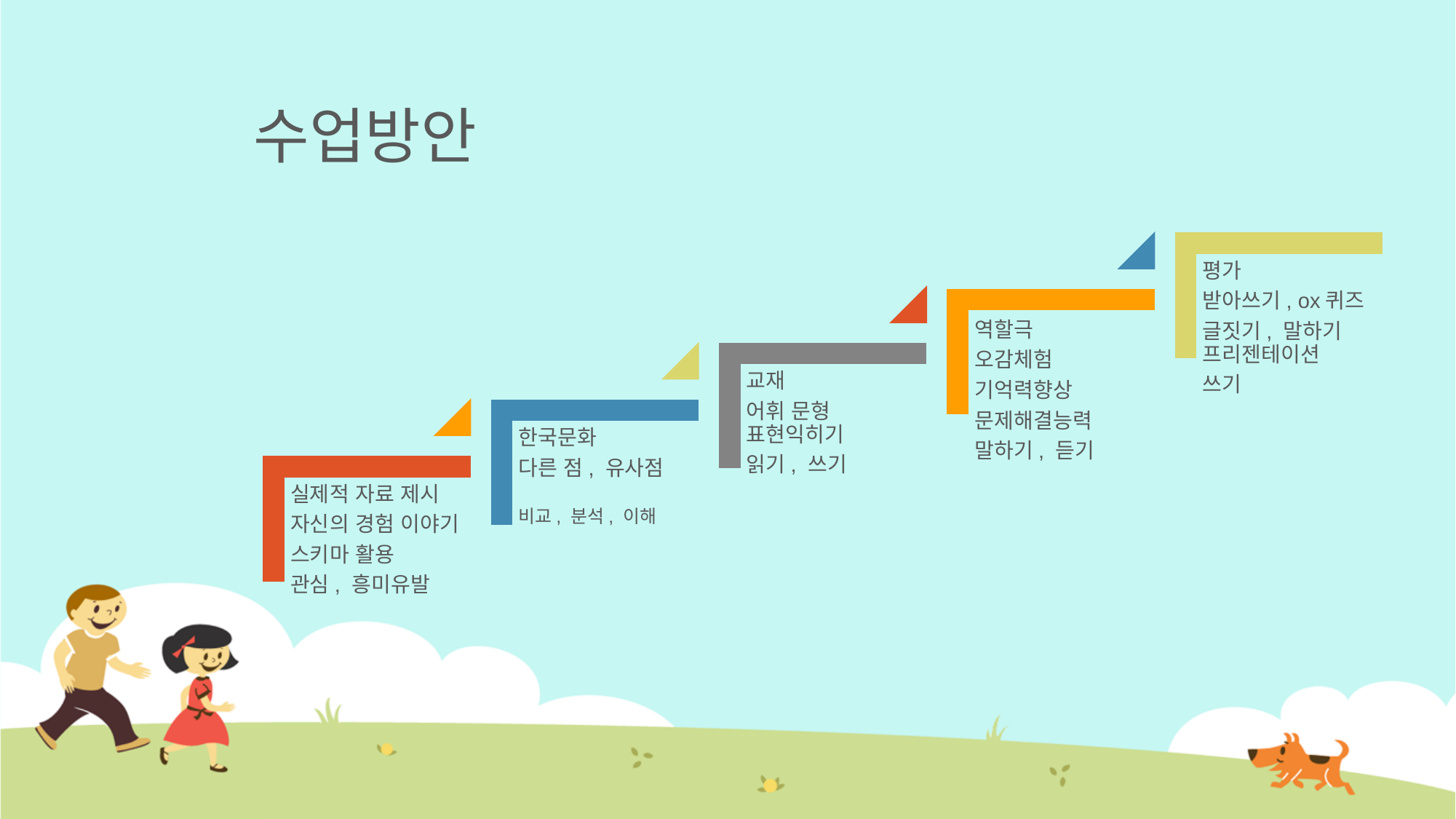

# 수업방안
실제적 자료 제시
자신의 경험 이야기
스키마 활용
관심, 흥미유발
한국문화
다른 점, 유사점
비교, 분석, 이해

교재
어휘 문형 표현익히기
읽기, 쓰기

역할극
오감체험
기억력향상
문제해결능력
말하기, 듣기
평가
받아쓰기, ox퀴즈
글짓기, 말하기 프리젠테이션
쓰기